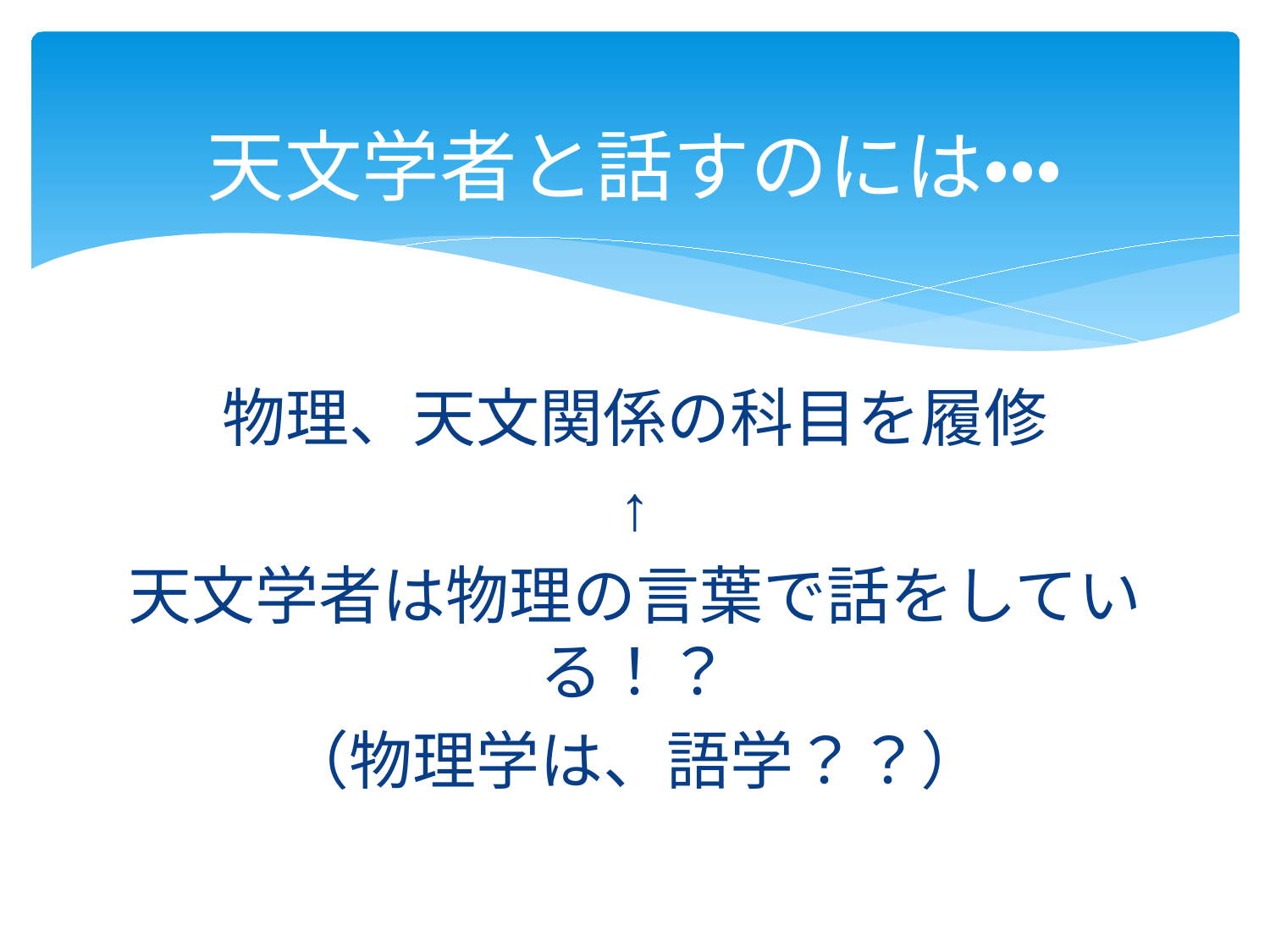

# 天文学者と話すのには・・・
物理、天文関係の科目を履修
↑
天文学者は物理の言葉で話をしている！？
（物理学は、語学？？）